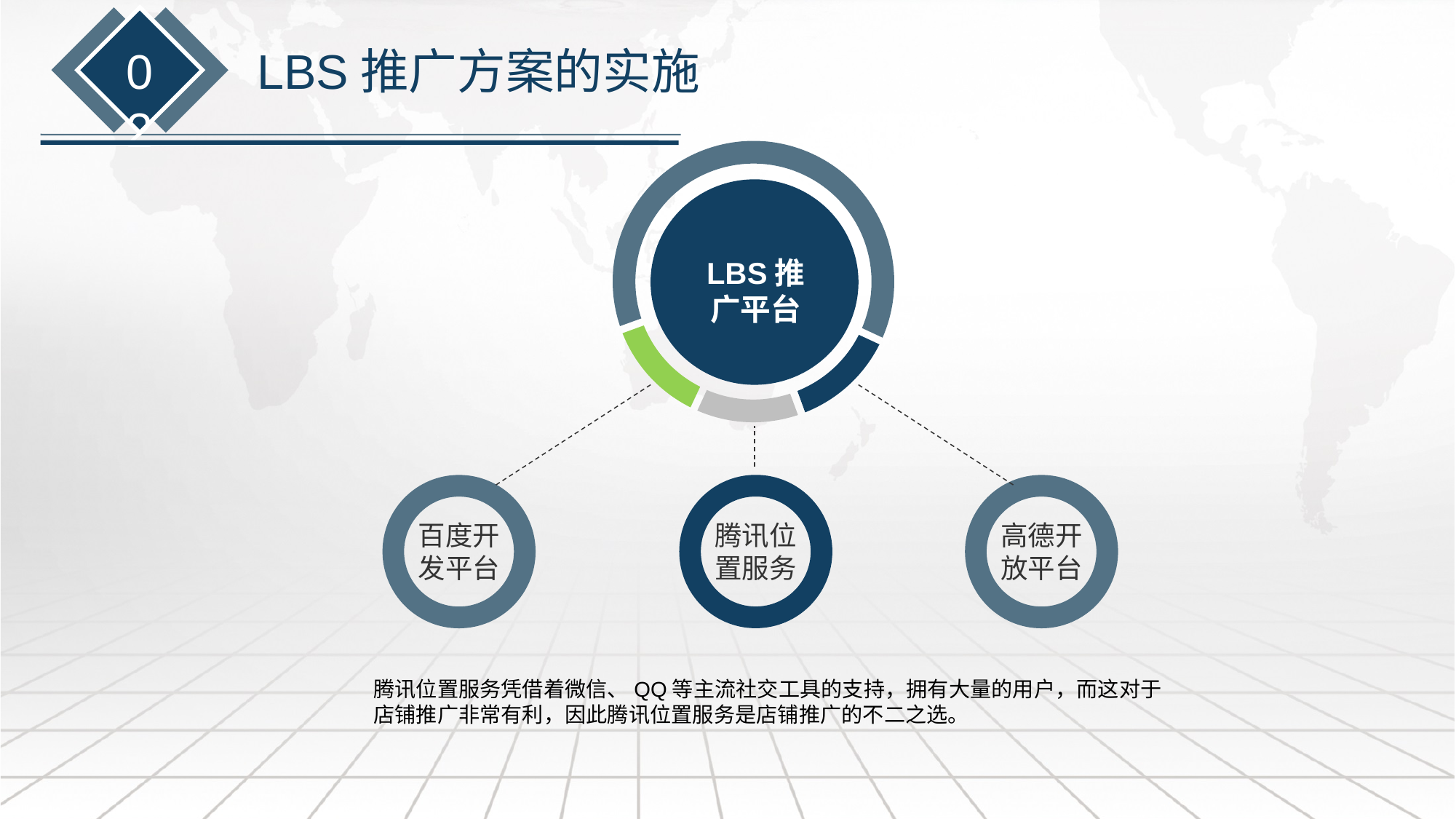

02
LBS推广方案的实施

LBS推广平台

腾讯位置服务
百度开发平台
高德开放平台
腾讯位置服务凭借着微信、QQ等主流社交工具的支持，拥有大量的用户，而这对于店铺推广非常有利，因此腾讯位置服务是店铺推广的不二之选。